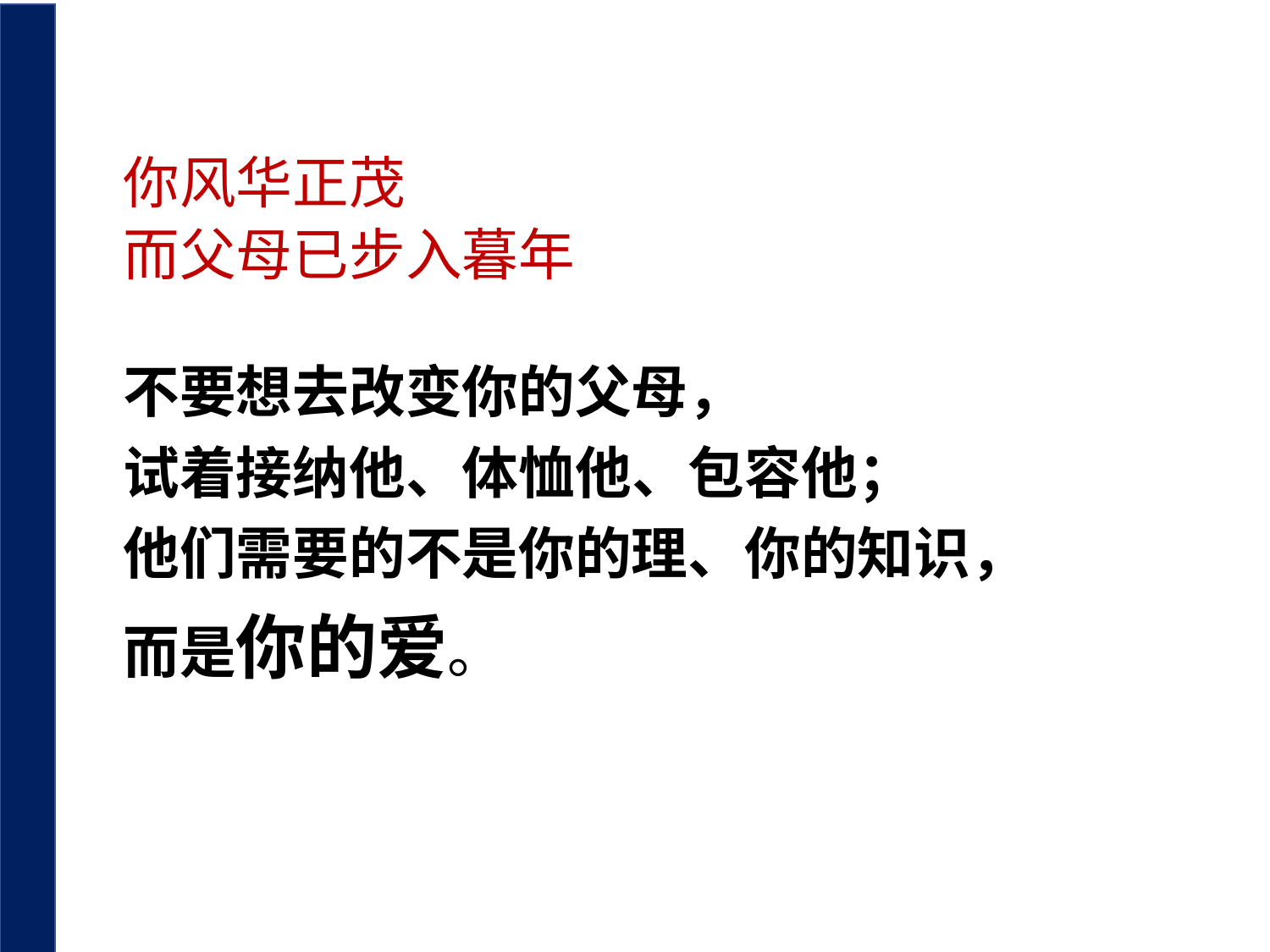

你风华正茂
而父母已步入暮年
不要想去改变你的父母，
试着接纳他、体恤他、包容他；
他们需要的不是你的理、你的知识，
而是你的爱。